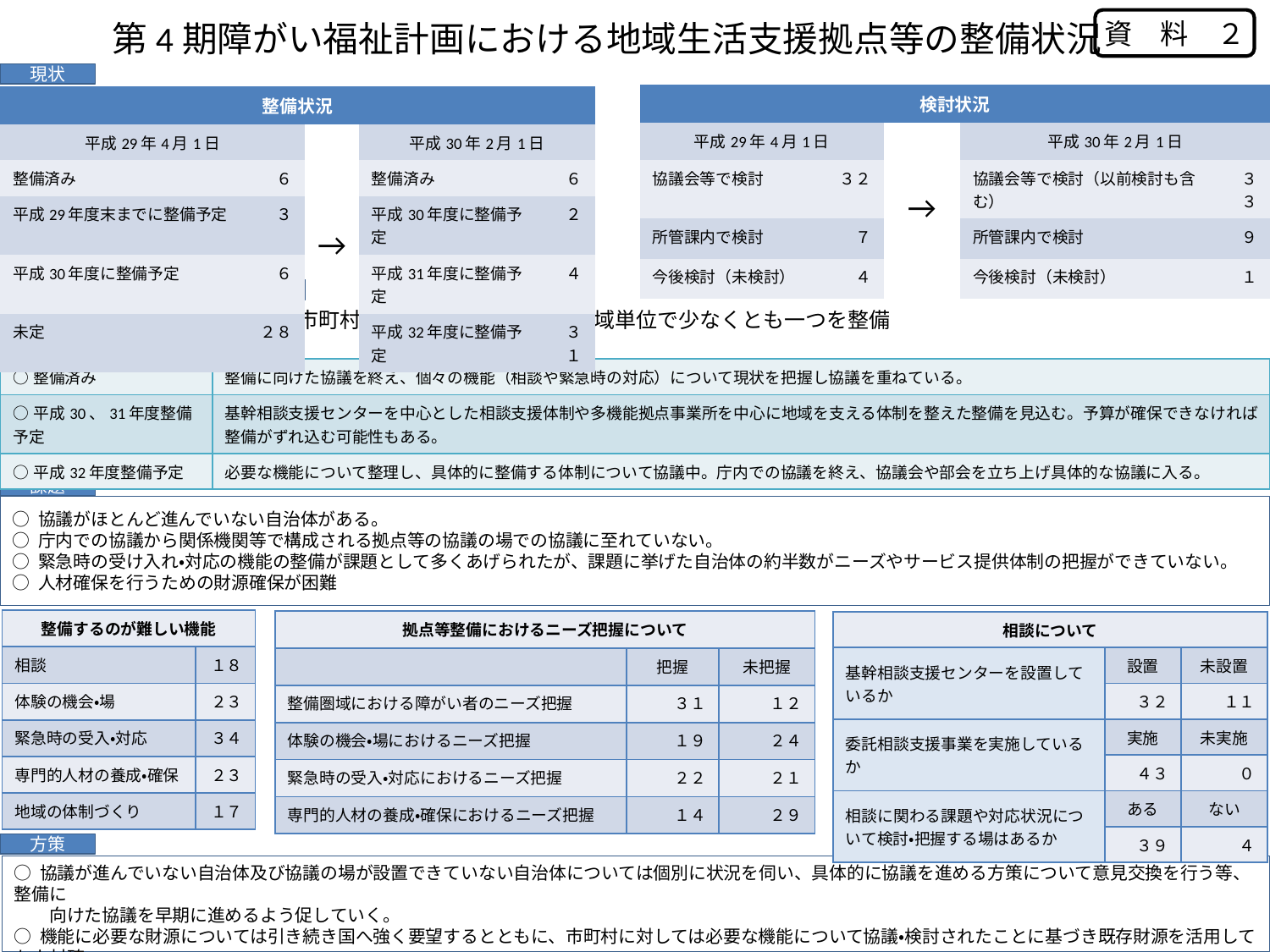

資　料　２
# 第4期障がい福祉計画における地域生活支援拠点等の整備状況
現状
| 検討状況 |  |  |  |  |
| --- | --- | --- | --- | --- |
| 平成29年4月1日 |  | → | 平成30年2月1日 |  |
| 協議会等で検討 | ３２ |  | 協議会等で検討（以前検討も含む） | ３３ |
| 所管課内で検討 | ７ |  | 所管課内で検討 | ９ |
| 今後検討（未検討） | ４ |  | 今後検討（未検討） | １ |
| 整備状況 |  |  |  |  |
| --- | --- | --- | --- | --- |
| 平成29年4月1日 |  | → | 平成30年2月1日 |  |
| 整備済み | ６ |  | 整備済み | ６ |
| 平成29年度末までに整備予定 | ３ |  | 平成30年度に整備予定 | ２ |
| 平成30年度に整備予定 | ６ |  | 平成31年度に整備予定 | ４ |
| 未定 | ２８ |  | 平成32年度に整備予定 | ３１ |

第5期障がい福祉計画における目標
　平成32年度末までに、各市町村が市町村単位もしくは圏域単位で少なくとも一つを整備
検討状況
| ○整備済み | 整備に向けた協議を終え、個々の機能（相談や緊急時の対応）について現状を把握し協議を重ねている。 |
| --- | --- |
| ○平成30、31年度整備予定 | 基幹相談支援センターを中心とした相談支援体制や多機能拠点事業所を中心に地域を支える体制を整えた整備を見込む。予算が確保できなければ整備がずれ込む可能性もある。 |
| ○平成32年度整備予定 | 必要な機能について整理し、具体的に整備する体制について協議中。庁内での協議を終え、協議会や部会を立ち上げ具体的な協議に入る。 |
課題
○ 協議がほとんど進んでいない自治体がある。
○ 庁内での協議から関係機関等で構成される拠点等の協議の場での協議に至れていない。
○ 緊急時の受け入れ・対応の機能の整備が課題として多くあげられたが、課題に挙げた自治体の約半数がニーズやサービス提供体制の把握ができていない。
○ 人材確保を行うための財源確保が困難
| 整備するのが難しい機能 |  |
| --- | --- |
| 相談 | １８ |
| 体験の機会・場 | ２３ |
| 緊急時の受入・対応 | ３４ |
| 専門的人材の養成・確保 | ２３ |
| 地域の体制づくり | １７ |
| 拠点等整備におけるニーズ把握について |  |  |
| --- | --- | --- |
|  | 把握 | 未把握 |
| 整備圏域における障がい者のニーズ把握 | ３１ | １２ |
| 体験の機会・場におけるニーズ把握 | １９ | ２４ |
| 緊急時の受入・対応におけるニーズ把握 | ２２ | ２１ |
| 専門的人材の養成・確保におけるニーズ把握 | １４ | ２９ |
| 相談について |  |  |
| --- | --- | --- |
| 基幹相談支援センターを設置しているか | 設置 | 未設置 |
|  | ３２ | １１ |
| 委託相談支援事業を実施しているか | 実施 | 未実施 |
|  | ４３ | ０ |
| 相談に関わる課題や対応状況について検討・把握する場はあるか | ある | ない |
|  | ３９ | ４ |
方策
○ 協議が進んでいない自治体及び協議の場が設置できていない自治体については個別に状況を伺い、具体的に協議を進める方策について意見交換を行う等、整備に
　　向けた協議を早期に進めるよう促していく。
○ 機能に必要な財源については引き続き国へ強く要望するとともに、市町村に対しては必要な機能について協議・検討されたことに基づき既存財源を活用しても人材確
　　保が難しい等より具体的な状況について伺い、府内の整備状況を取りまとめ府として必要な方策を検討していく。